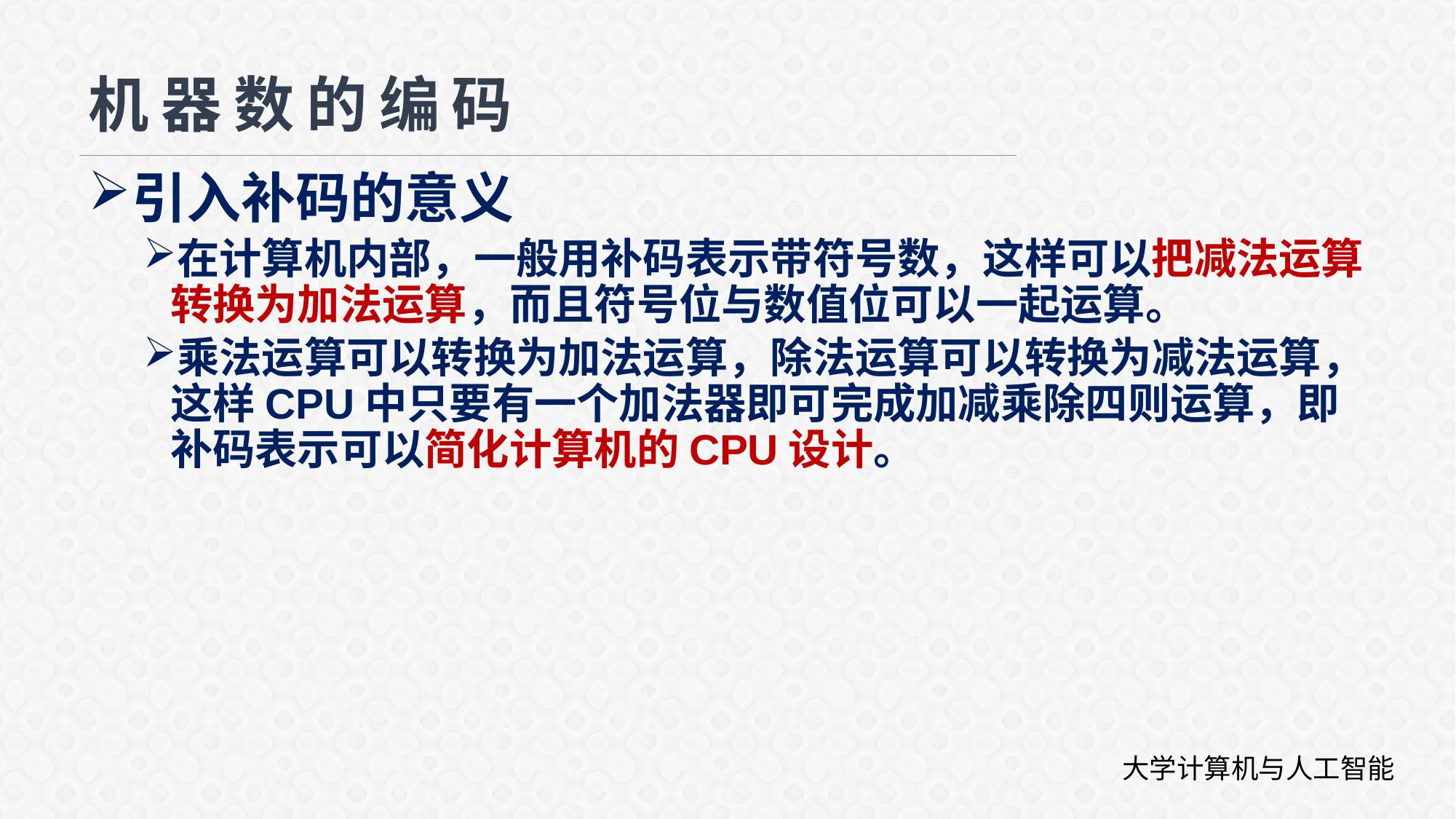

# 机器数的编码
引入补码的意义
在计算机内部，一般用补码表示带符号数，这样可以把减法运算转换为加法运算，而且符号位与数值位可以一起运算。
乘法运算可以转换为加法运算，除法运算可以转换为减法运算，这样CPU中只要有一个加法器即可完成加减乘除四则运算，即补码表示可以简化计算机的CPU设计。

大学计算机与人工智能